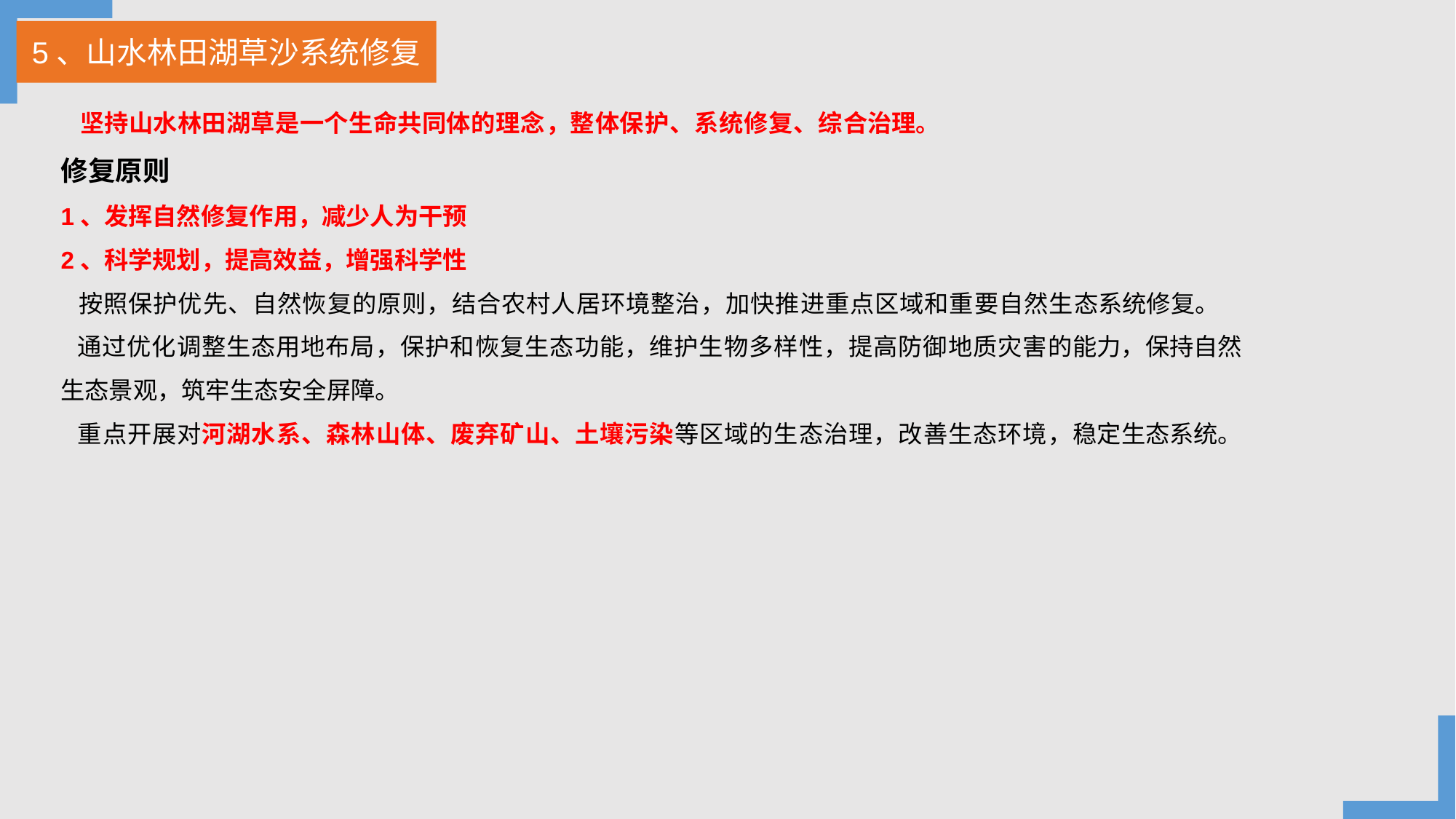

5、山水林田湖草沙系统修复
  坚持山水林田湖草是一个生命共同体的理念，整体保护、系统修复、综合治理。
修复原则
1、发挥自然修复作用，减少人为干预
2、科学规划，提高效益，增强科学性
  按照保护优先、自然恢复的原则，结合农村人居环境整治，加快推进重点区域和重要自然生态系统修复。
  通过优化调整生态用地布局，保护和恢复生态功能，维护生物多样性，提高防御地质灾害的能力，保持自然生态景观，筑牢生态安全屏障。
  重点开展对河湖水系、森林山体、废弃矿山、土壤污染等区域的生态治理，改善生态环境，稳定生态系统。